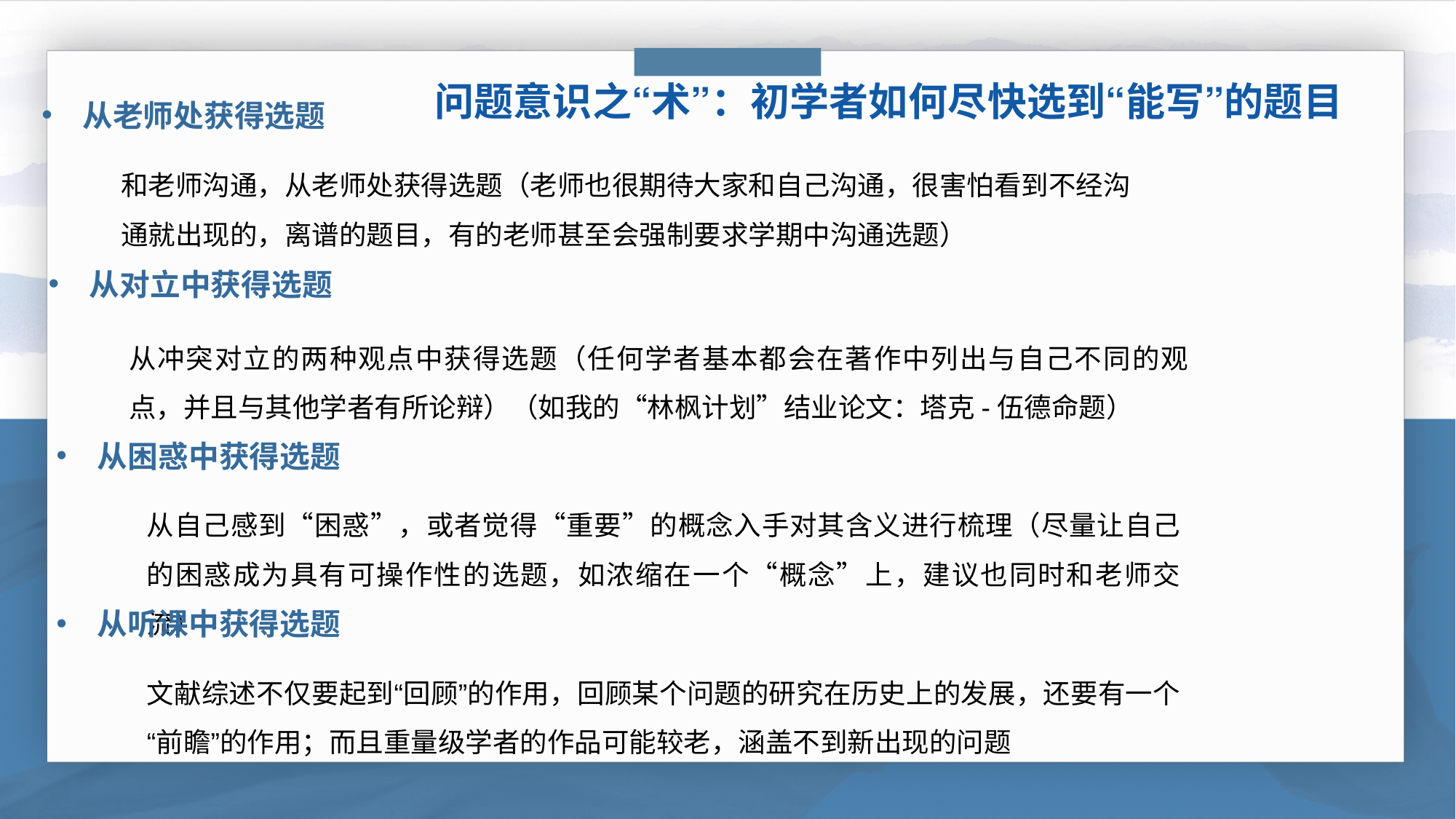

问题意识之“术”：初学者如何尽快选到“能写”的题目
从老师处获得选题
和老师沟通，从老师处获得选题（老师也很期待大家和自己沟通，很害怕看到不经沟通就出现的，离谱的题目，有的老师甚至会强制要求学期中沟通选题）
从对立中获得选题
从冲突对立的两种观点中获得选题（任何学者基本都会在著作中列出与自己不同的观点，并且与其他学者有所论辩）（如我的“林枫计划”结业论文：塔克-伍德命题）
从困惑中获得选题
从自己感到“困惑”，或者觉得“重要”的概念入手对其含义进行梳理（尽量让自己的困惑成为具有可操作性的选题，如浓缩在一个“概念”上，建议也同时和老师交流）
从听课中获得选题
文献综述不仅要起到“回顾”的作用，回顾某个问题的研究在历史上的发展，还要有一个“前瞻”的作用；而且重量级学者的作品可能较老，涵盖不到新出现的问题